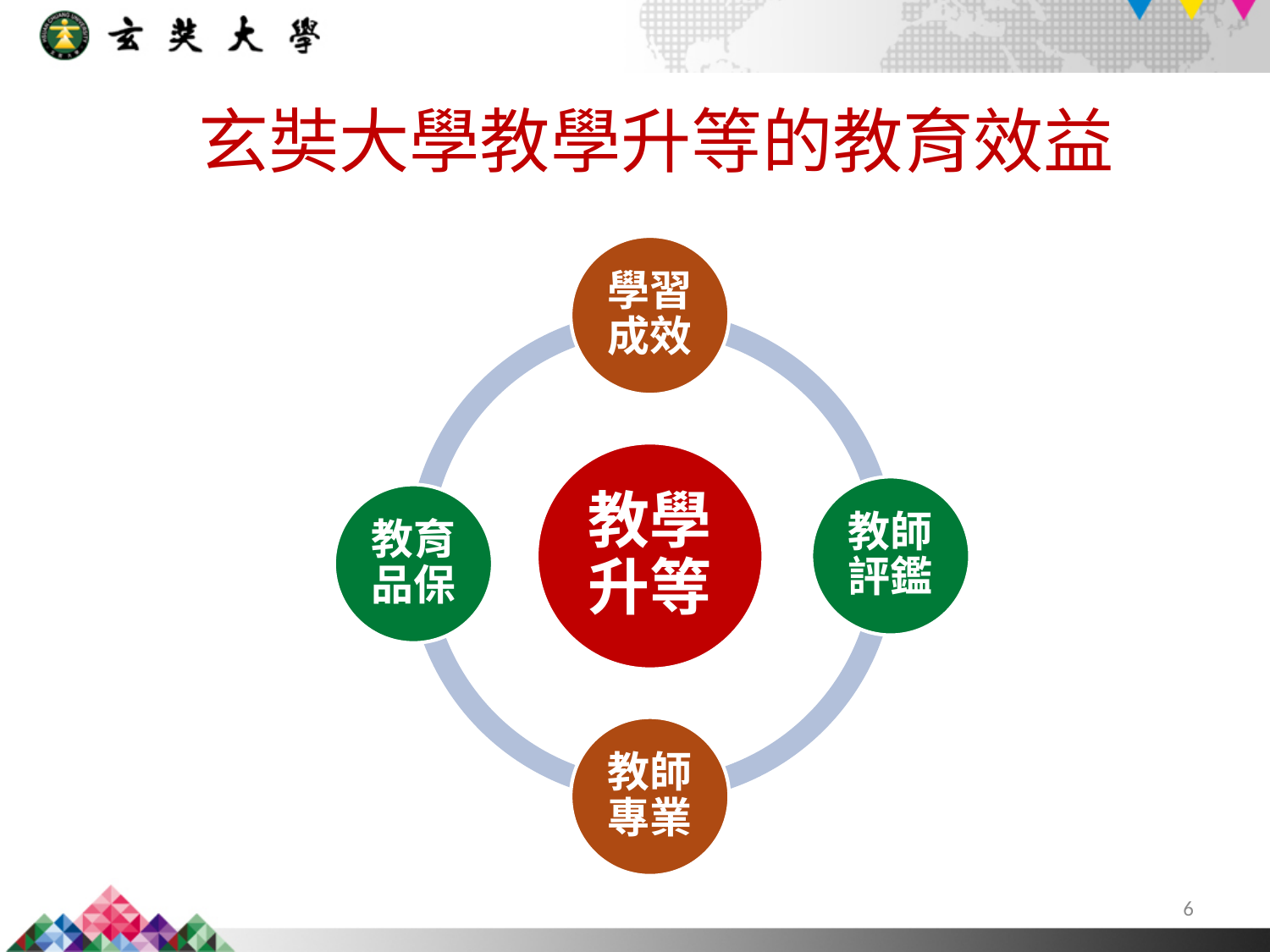

玄奘大學教學升等的教育效益
教學升等
學習成效
教師評鑑
教師專業
教育品保
6